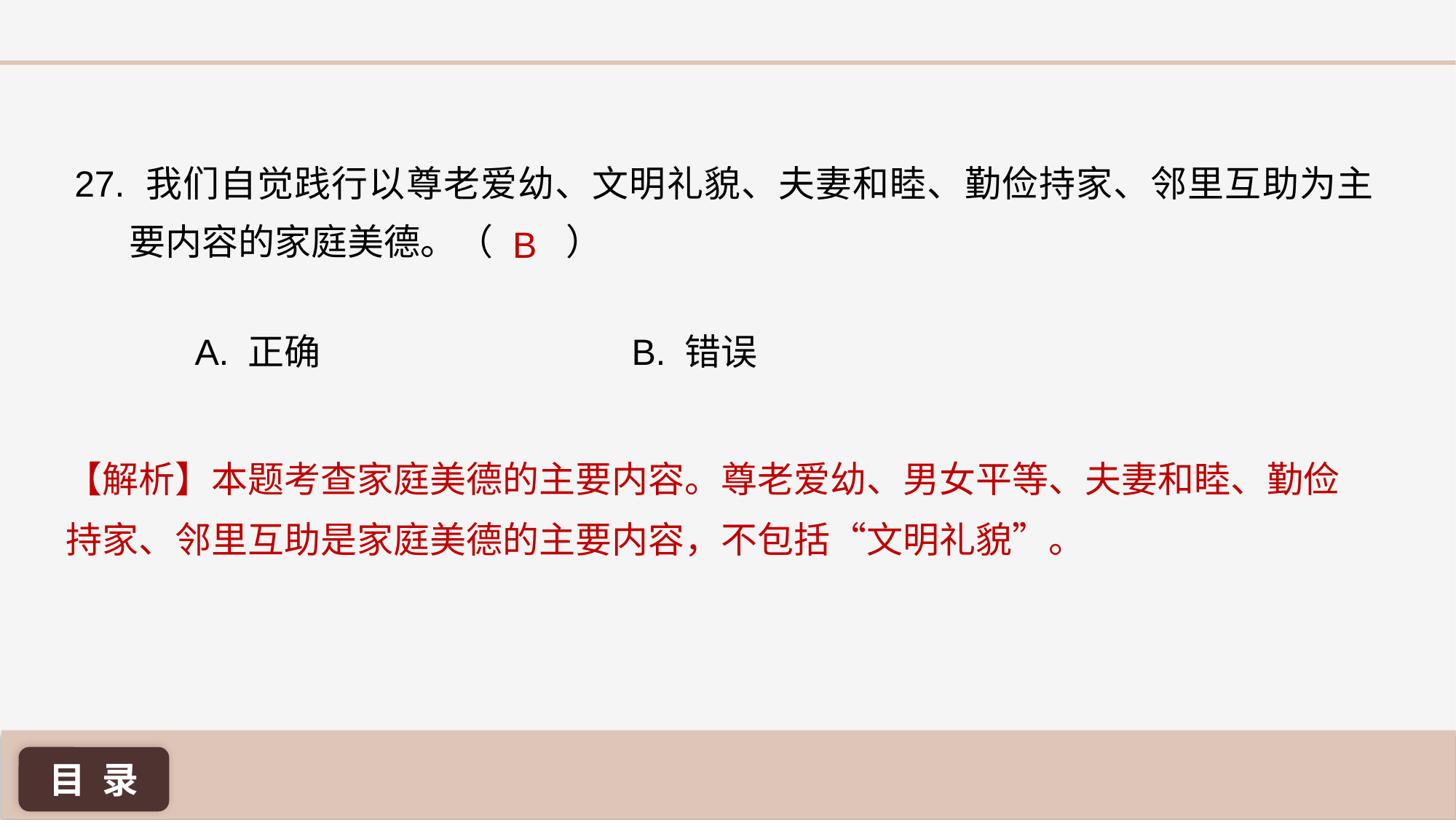

27. 我们自觉践行以尊老爱幼、文明礼貌、夫妻和睦、勤俭持家、邻里互助为主要内容的家庭美德。（ 	）
B
A. 正确 			B. 错误
【解析】本题考查家庭美德的主要内容。尊老爱幼、男女平等、夫妻和睦、勤俭持家、邻里互助是家庭美德的主要内容，不包括“文明礼貌”。